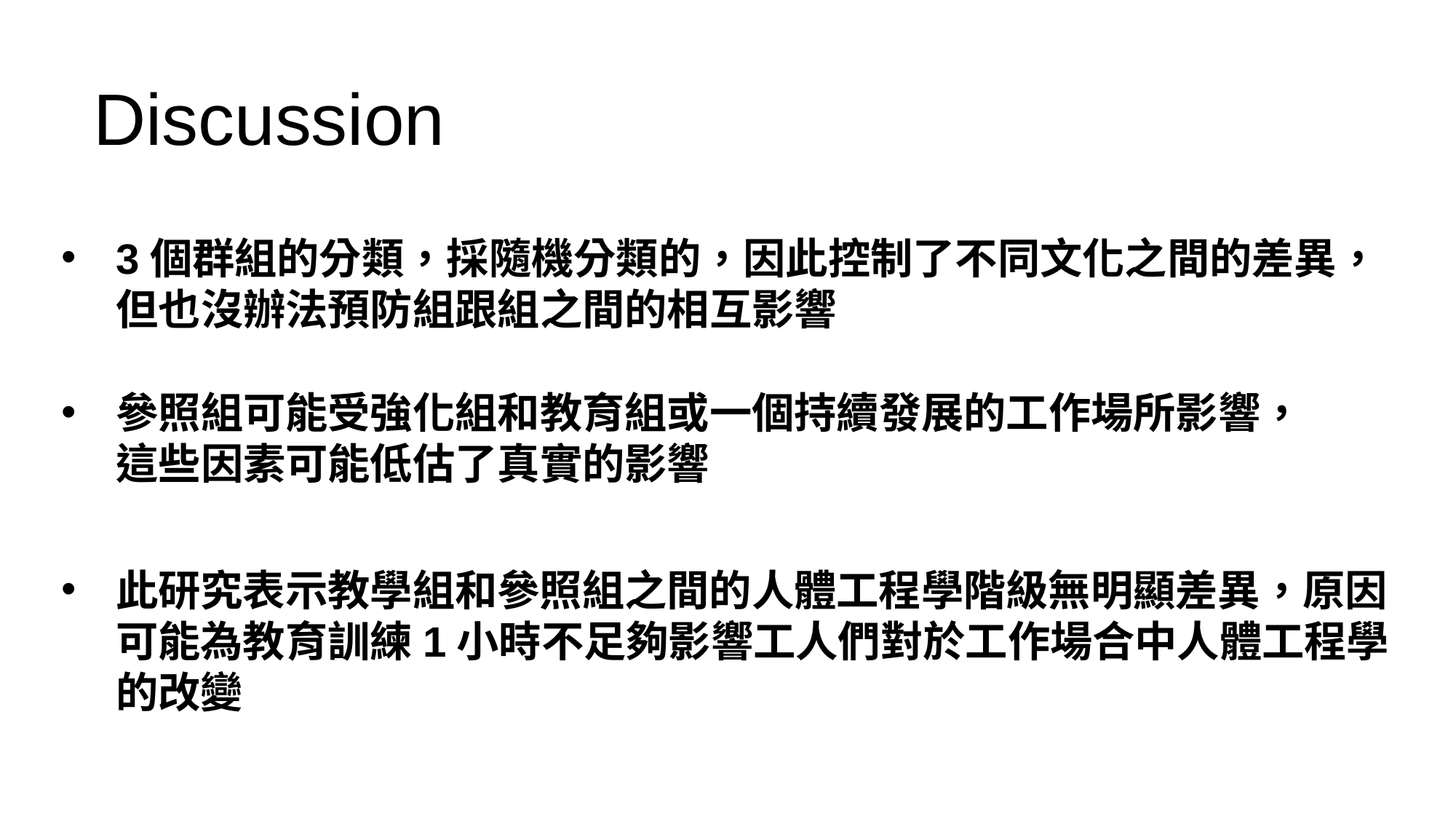

Discussion
3個群組的分類，採隨機分類的，因此控制了不同文化之間的差異，但也沒辦法預防組跟組之間的相互影響
參照組可能受強化組和教育組或一個持續發展的工作場所影響，這些因素可能低估了真實的影響
此研究表示教學組和參照組之間的人體工程學階級無明顯差異，原因可能為教育訓練1小時不足夠影響工人們對於工作場合中人體工程學的改變